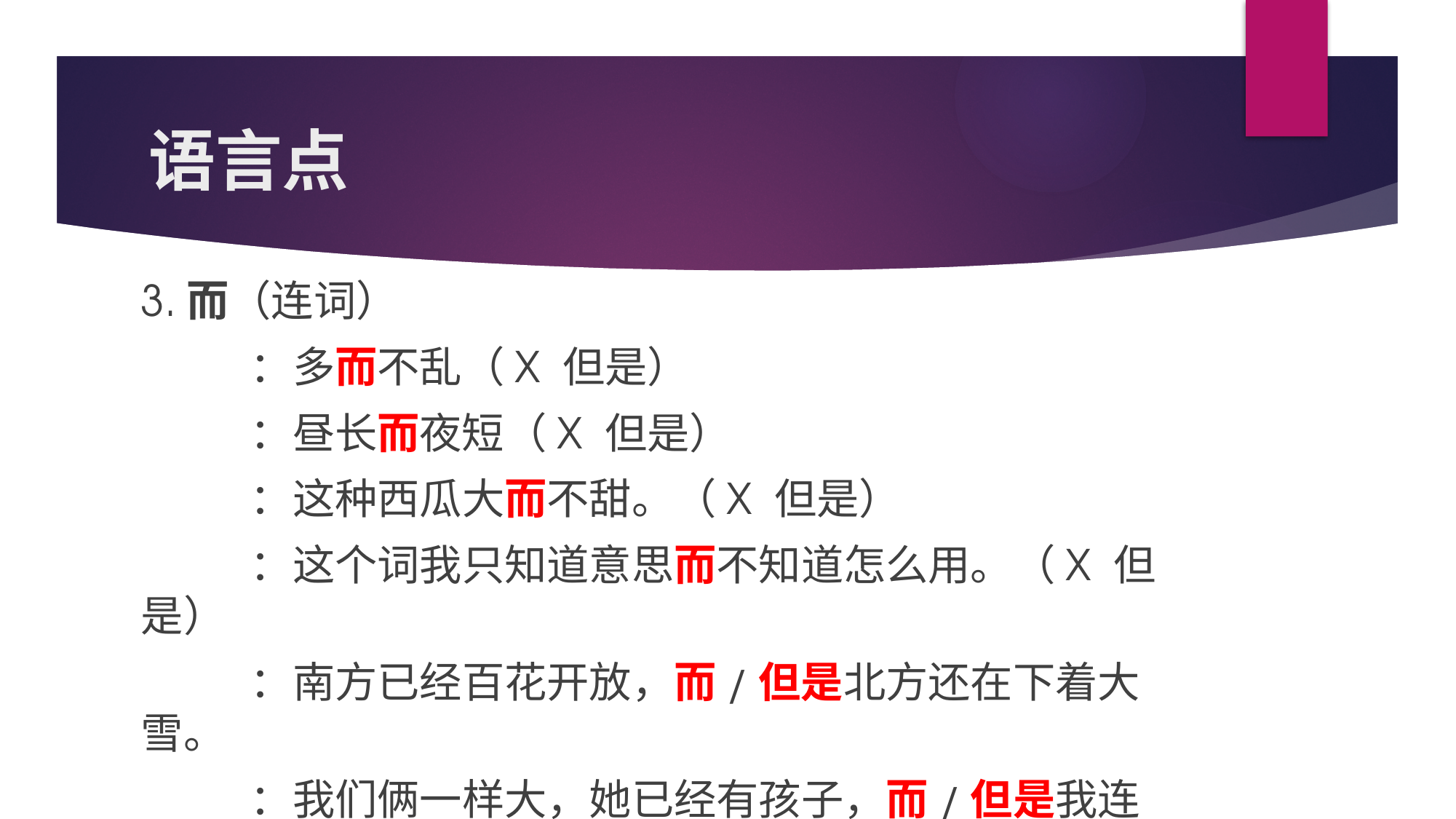

# 语言点
3.而（连词）
	：多而不乱（X 但是）
	：昼长而夜短（X 但是）
	：这种西瓜大而不甜。（X 但是）
	：这个词我只知道意思而不知道怎么用。（X 但是）
	：南方已经百花开放，而/但是北方还在下着大雪。
	：我们俩一样大，她已经有孩子，而/但是我连男朋友都还没有。